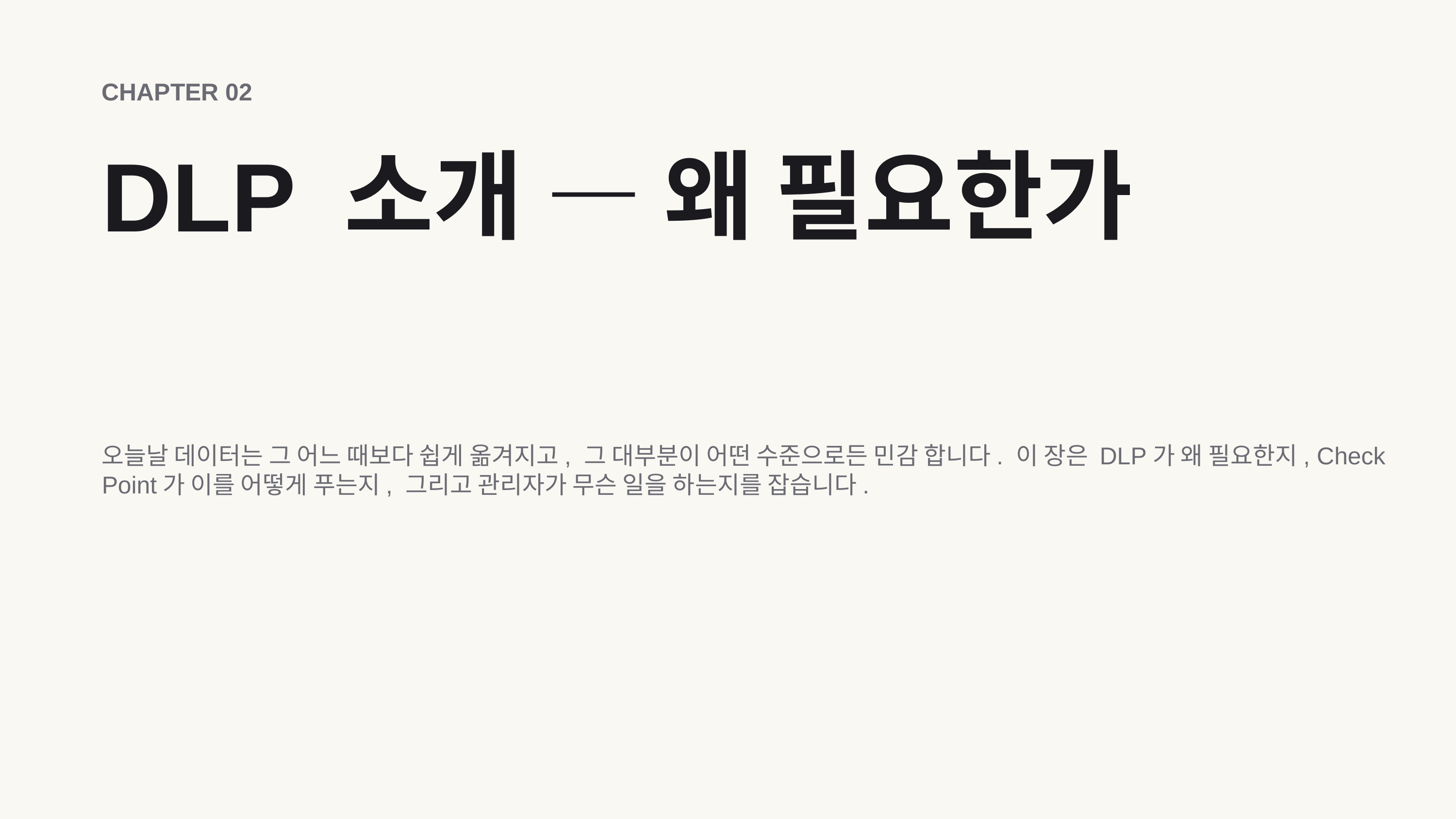

CHAPTER 02
DLP 소개 — 왜 필요한가
오늘날 데이터는 그 어느 때보다 쉽게 옮겨지고, 그 대부분이 어떤 수준으로든 민감 합니다. 이 장은 DLP가 왜 필요한지, Check Point가 이를 어떻게 푸는지, 그리고 관리자가 무슨 일을 하는지를 잡습니다.